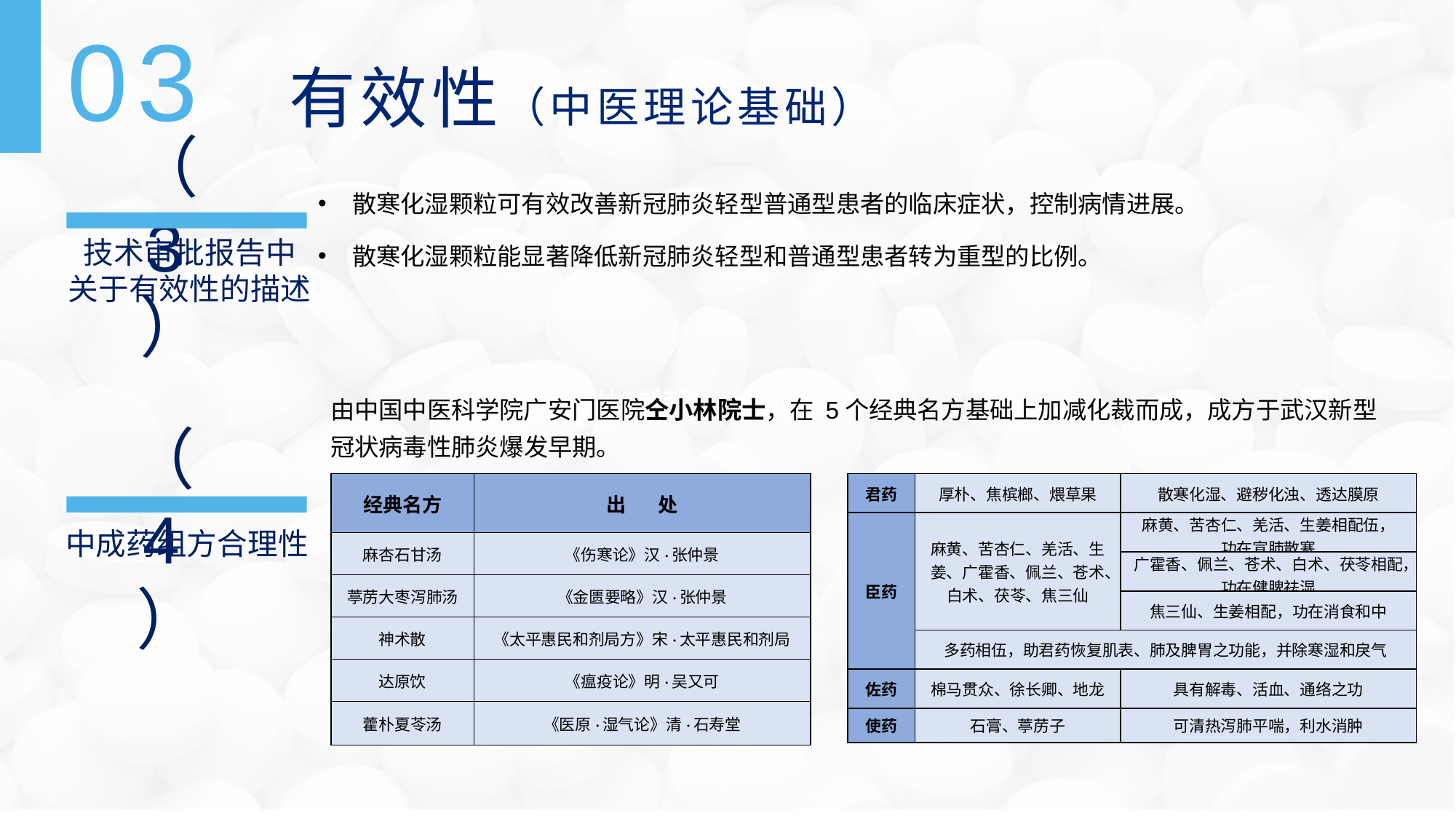

新冠比较特殊，CDE没有公开

03
有效性（中医理论基础）
（3）
散寒化湿颗粒可有效改善新冠肺炎轻型普通型患者的临床症状，控制病情进展。
散寒化湿颗粒能显著降低新冠肺炎轻型和普通型患者转为重型的比例。

技术审批报告中
关于有效性的描述
由中国中医科学院广安门医院仝小林院士，在 5个经典名方基础上加减化裁而成，成方于武汉新型冠状病毒性肺炎爆发早期。

（4）
| 经典名方 | 出 处 |
| --- | --- |
| 麻杏石甘汤 | 《伤寒论》汉·张仲景 |
| 葶苈大枣泻肺汤 | 《金匮要略》汉·张仲景 |
| 神术散 | 《太平惠民和剂局方》宋·太平惠民和剂局 |
| 达原饮 | 《瘟疫论》明·吴又可 |
| 藿朴夏苓汤 | 《医原·湿气论》清·石寿堂 |
| 君药 | 厚朴、焦槟榔、煨草果 | 散寒化湿、避秽化浊、透达膜原 |
| --- | --- | --- |
| 臣药 | 麻黄、苦杏仁、羌活、生姜、广霍香、佩兰、苍术、白术、茯苓、焦三仙 | 麻黄、苦杏仁、羌活、生姜相配伍， 功在宣肺散寒 |
|  |  | 广霍香、佩兰、苍术、白术、茯苓相配， 功在健脾祛湿 |
|  |  | 焦三仙、生姜相配，功在消食和中 |
|  | 多药相伍，助君药恢复肌表、肺及脾胃之功能，并除寒湿和戾气 |  |
| 佐药 | 棉马贯众、徐长卿、地龙 | 具有解毒、活血、通络之功 |
| 使药 | 石膏、葶苈子 | 可清热泻肺平喘，利水消肿 |

中成药组方合理性